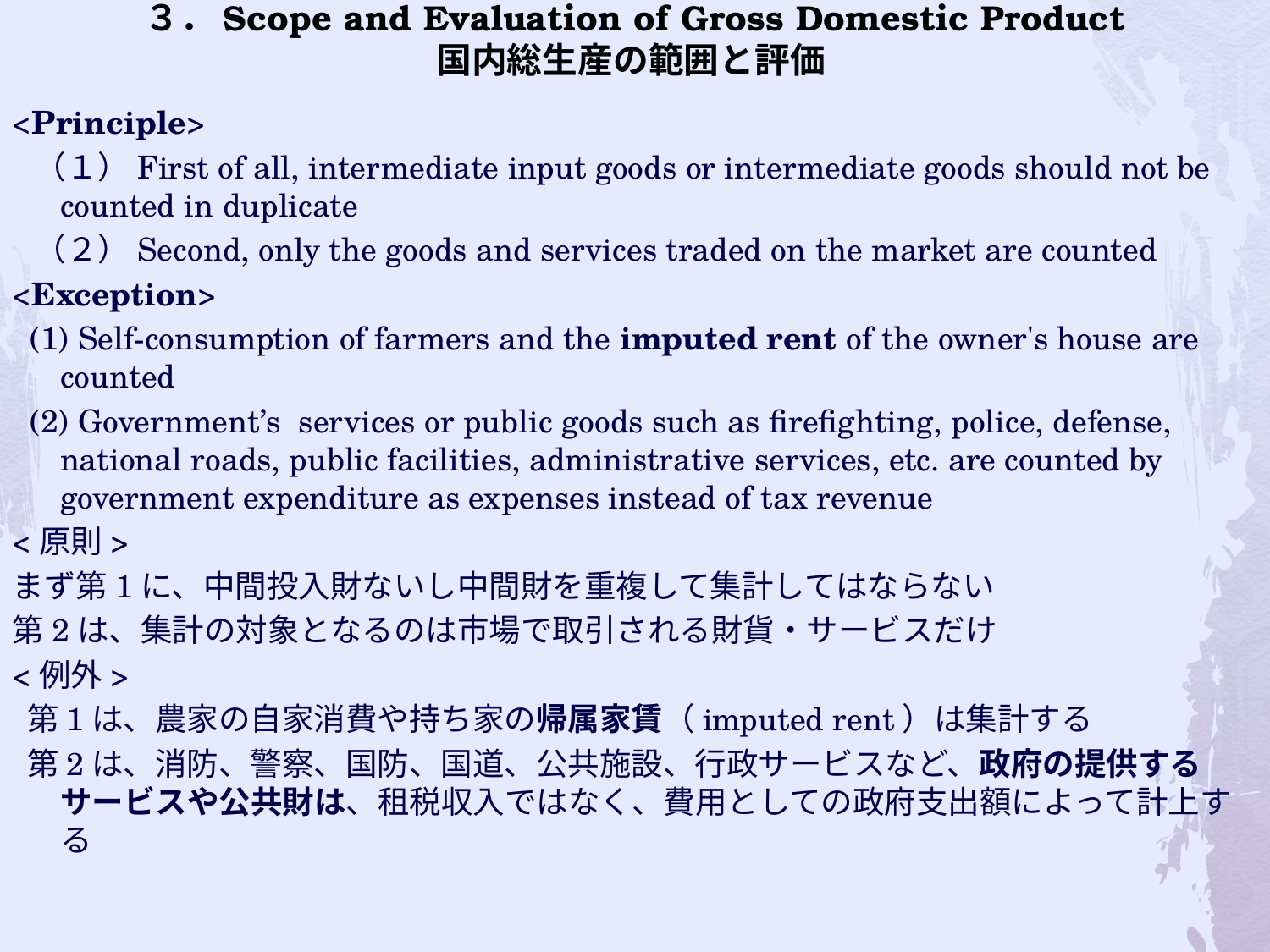

# ３．Scope and Evaluation of Gross Domestic Product 国内総生産の範囲と評価
<Principle>
  （１）First of all, intermediate input goods or intermediate goods should not be counted in duplicate
  （２）Second, only the goods and services traded on the market are counted
<Exception>
  (1) Self-consumption of farmers and the imputed rent of the owner's house are counted
  (2) Government’s  services or public goods such as firefighting, police, defense, national roads, public facilities, administrative services, etc. are counted by government expenditure as expenses instead of tax revenue
<原則>
まず第1に、中間投入財ないし中間財を重複して集計してはならない
第2は、集計の対象となるのは市場で取引される財貨・サービスだけ
<例外>
 第1は、農家の自家消費や持ち家の帰属家賃（imputed rent）は集計する
 第2は、消防、警察、国防、国道、公共施設、行政サービスなど、政府の提供するサービスや公共財は、租税収入ではなく、費用としての政府支出額によって計上する